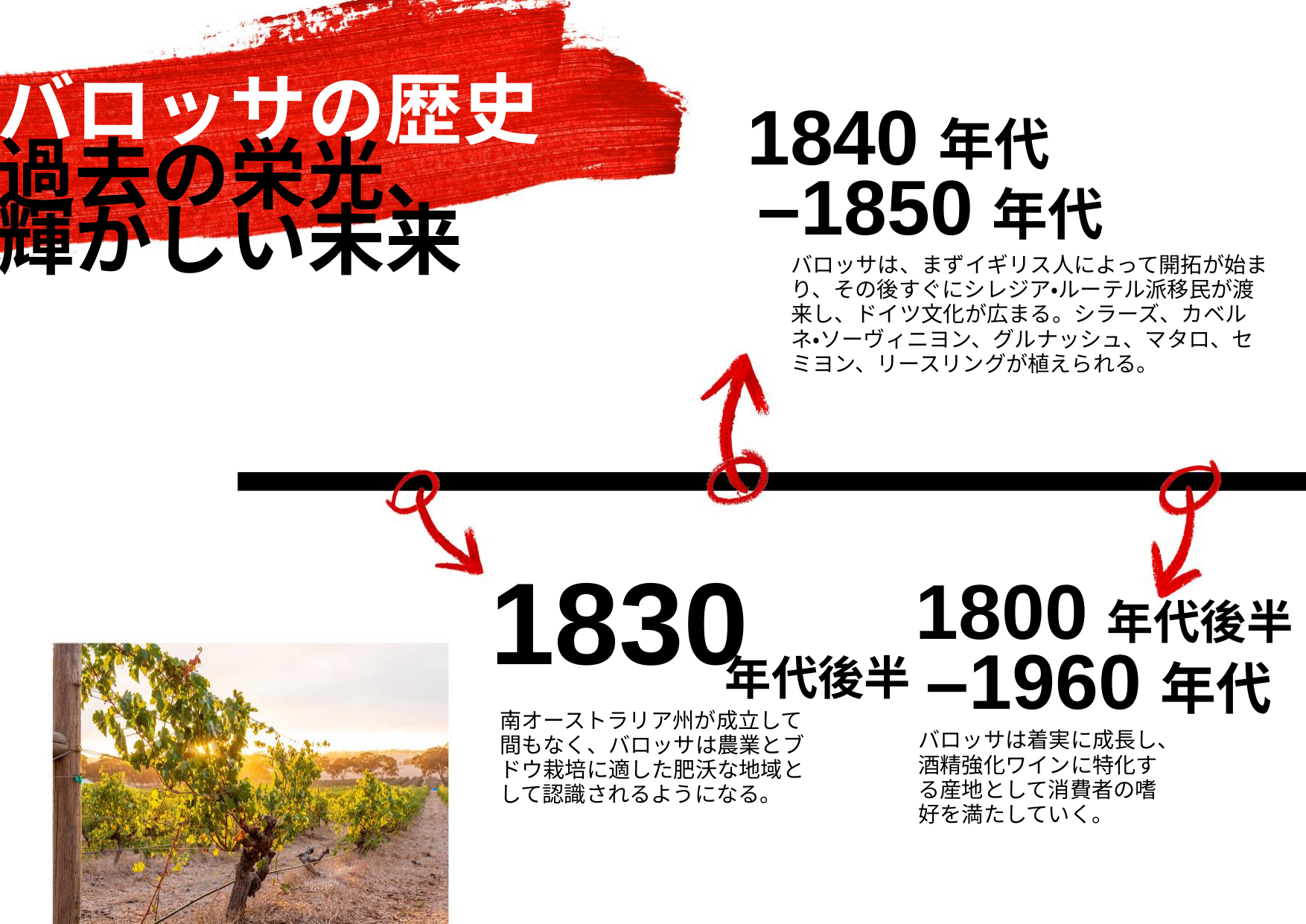

バロッサの歴史
過去の栄光、
輝かしい未来
1840年代
–1850年代
バロッサは、まずイギリス人によって開拓が始まり、その後すぐにシレジア・ルーテル派移民が渡来し、ドイツ文化が広まる。シラーズ、カベルネ・ソーヴィニヨン、グルナッシュ、マタロ、セミヨン、リースリングが植えられる。

1830
1800年代後半
–1960年代
年代後半
南オーストラリア州が成立して間もなく、バロッサは農業とブドウ栽培に適した肥沃な地域として認識されるようになる。
バロッサは着実に成長し、酒精強化ワインに特化する産地として消費者の嗜好を満たしていく。